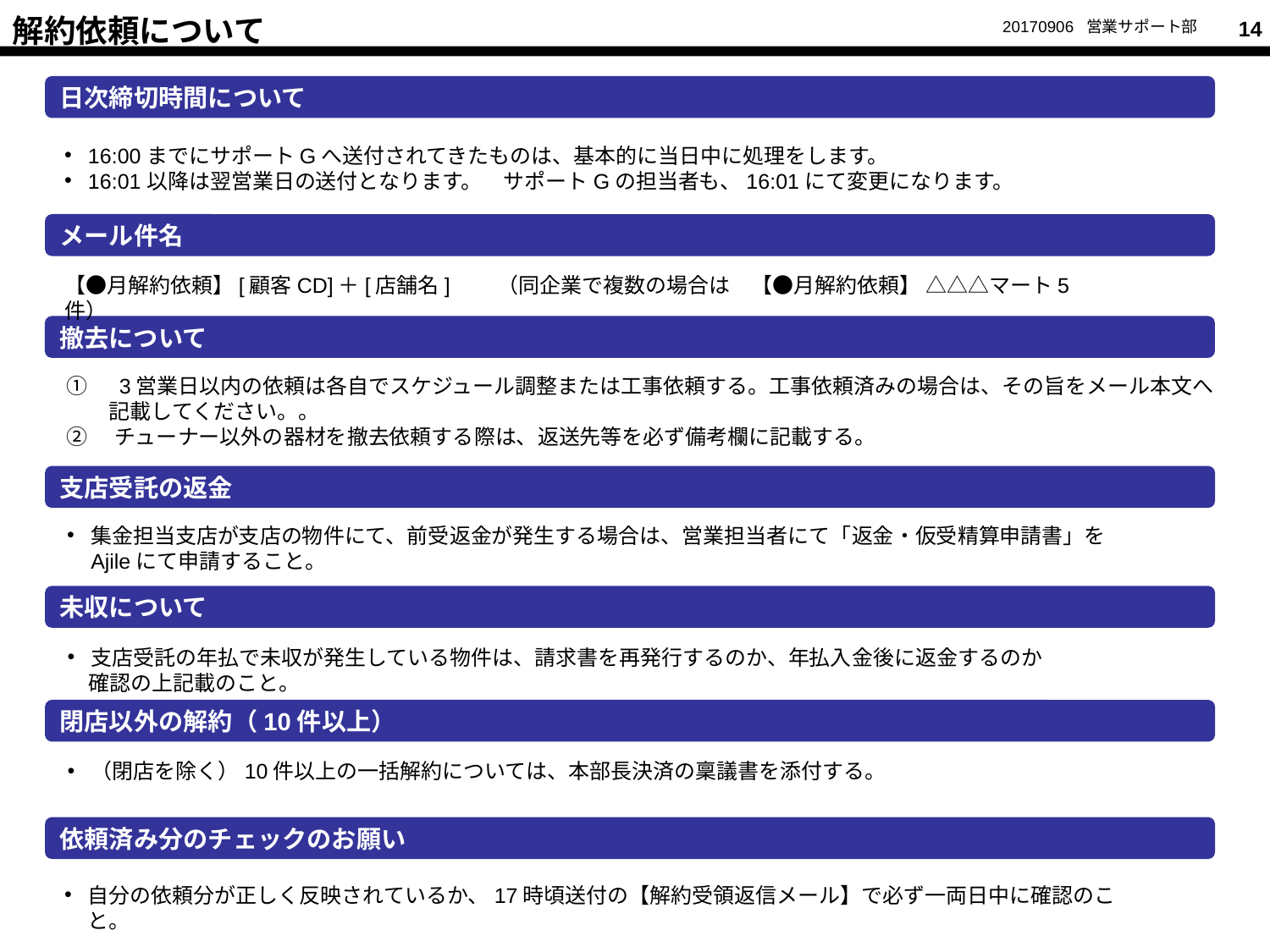

解約依頼について
14
日次締切時間について
16:00までにサポートGへ送付されてきたものは、基本的に当日中に処理をします。
16:01以降は翌営業日の送付となります。　サポートGの担当者も、16:01にて変更になります。
メール件名
【●月解約依頼】[顧客CD]＋[店舗名]　　（同企業で複数の場合は　【●月解約依頼】 △△△マート5件）
撤去について
①　3営業日以内の依頼は各自でスケジュール調整または工事依頼する。工事依頼済みの場合は、その旨をメール本文へ
　　記載してください。。
②　チューナー以外の器材を撤去依頼する際は、返送先等を必ず備考欄に記載する。
支店受託の返金
集金担当支店が支店の物件にて、前受返金が発生する場合は、営業担当者にて「返金・仮受精算申請書」をAjileにて申請すること。
未収について
支店受託の年払で未収が発生している物件は、請求書を再発行するのか、年払入金後に返金するのか
　確認の上記載のこと。
閉店以外の解約（10件以上）
（閉店を除く）10件以上の一括解約については、本部長決済の稟議書を添付する。
依頼済み分のチェックのお願い
自分の依頼分が正しく反映されているか、17時頃送付の【解約受領返信メール】で必ず一両日中に確認のこと。